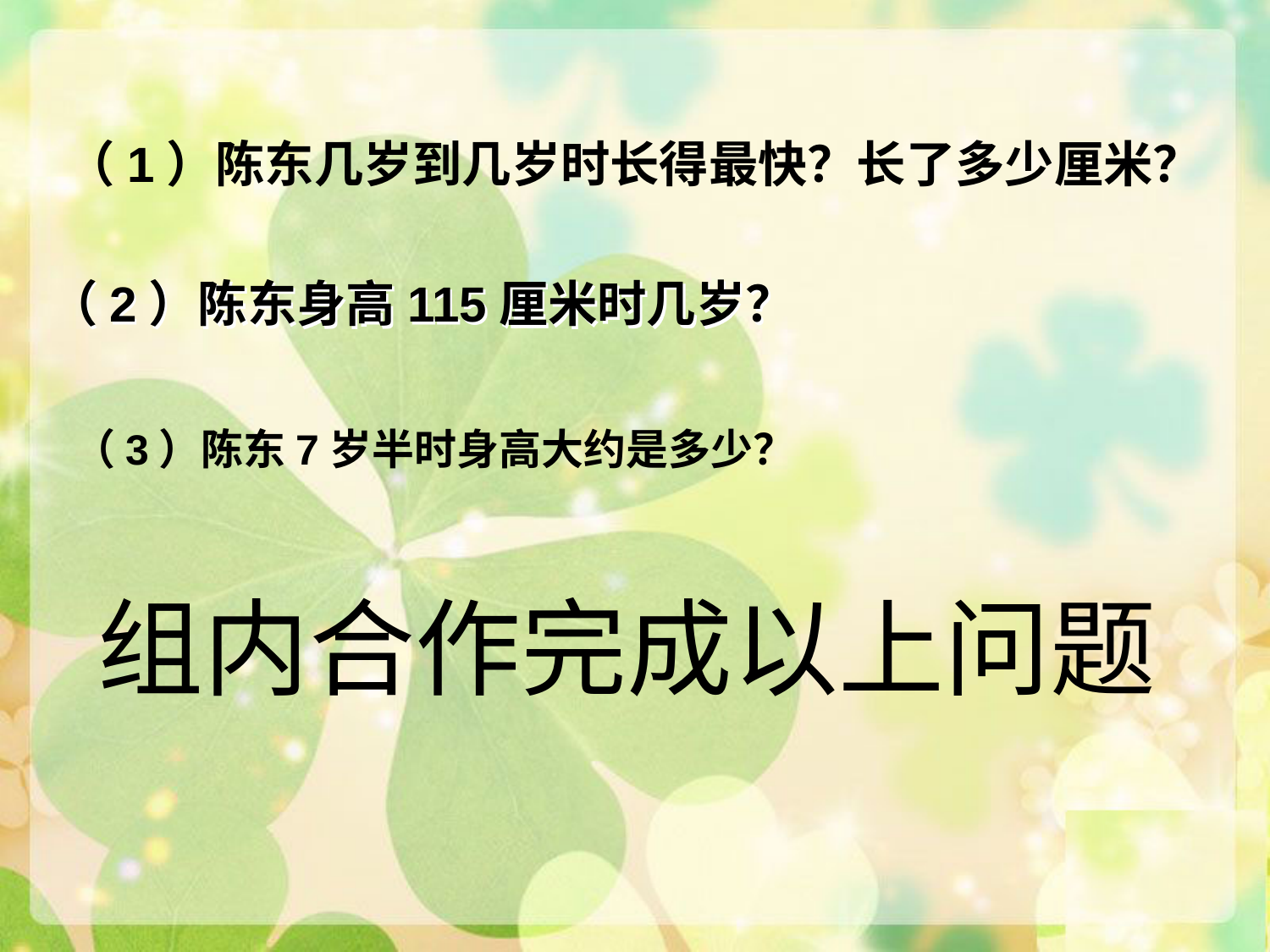

（1）陈东几岁到几岁时长得最快？长了多少厘米？
（2）陈东身高115厘米时几岁？
（3）陈东7岁半时身高大约是多少？
组内合作完成以上问题